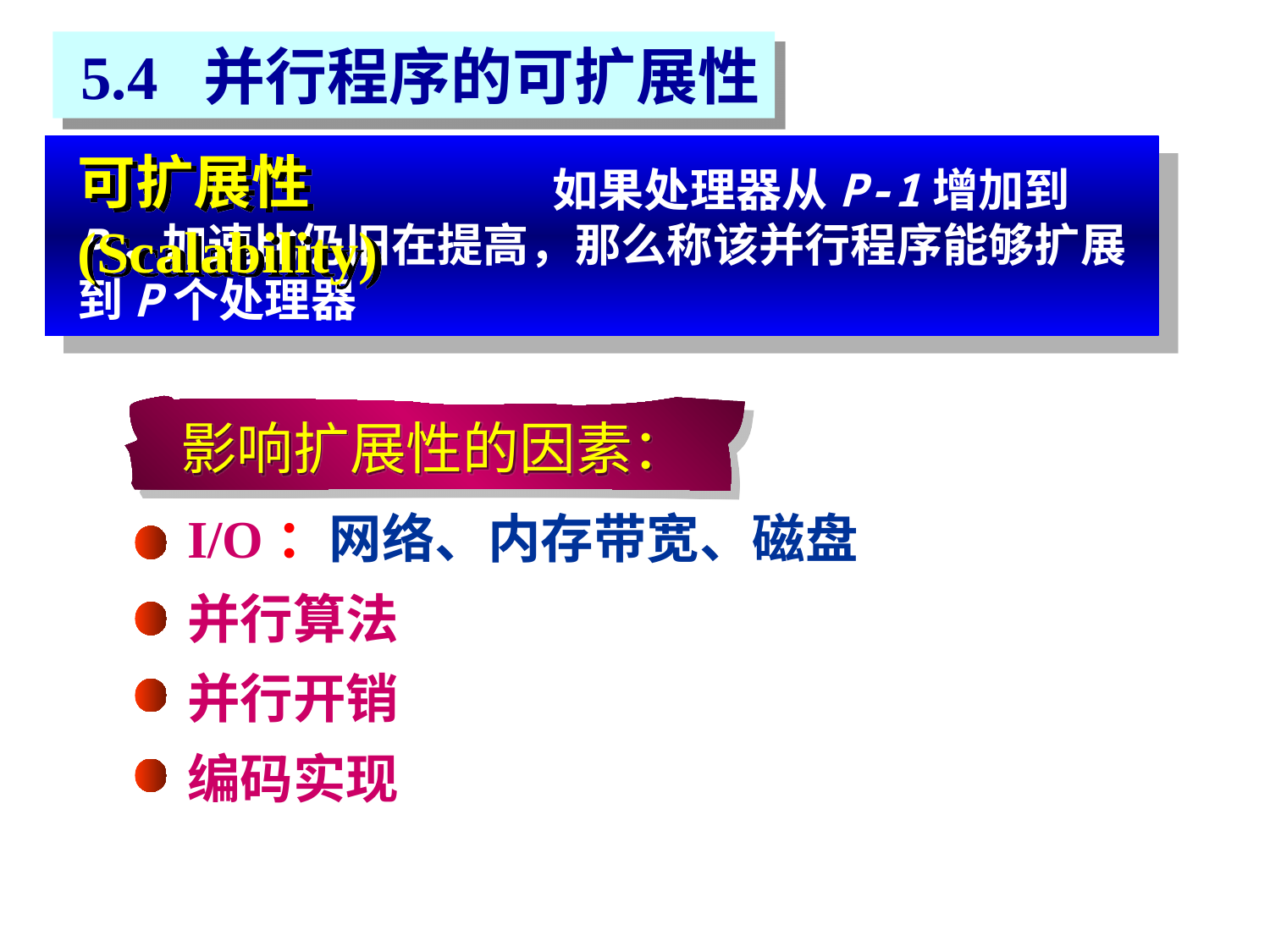

5.4  并行程序的可扩展性

可扩展性(Scalability)
			        如果处理器从P-1增加到P，加速比仍旧在提高，那么称该并行程序能够扩展到P个处理器

影响扩展性的因素：
I/O：网络、内存带宽、磁盘

并行算法

并行开销

编码实现